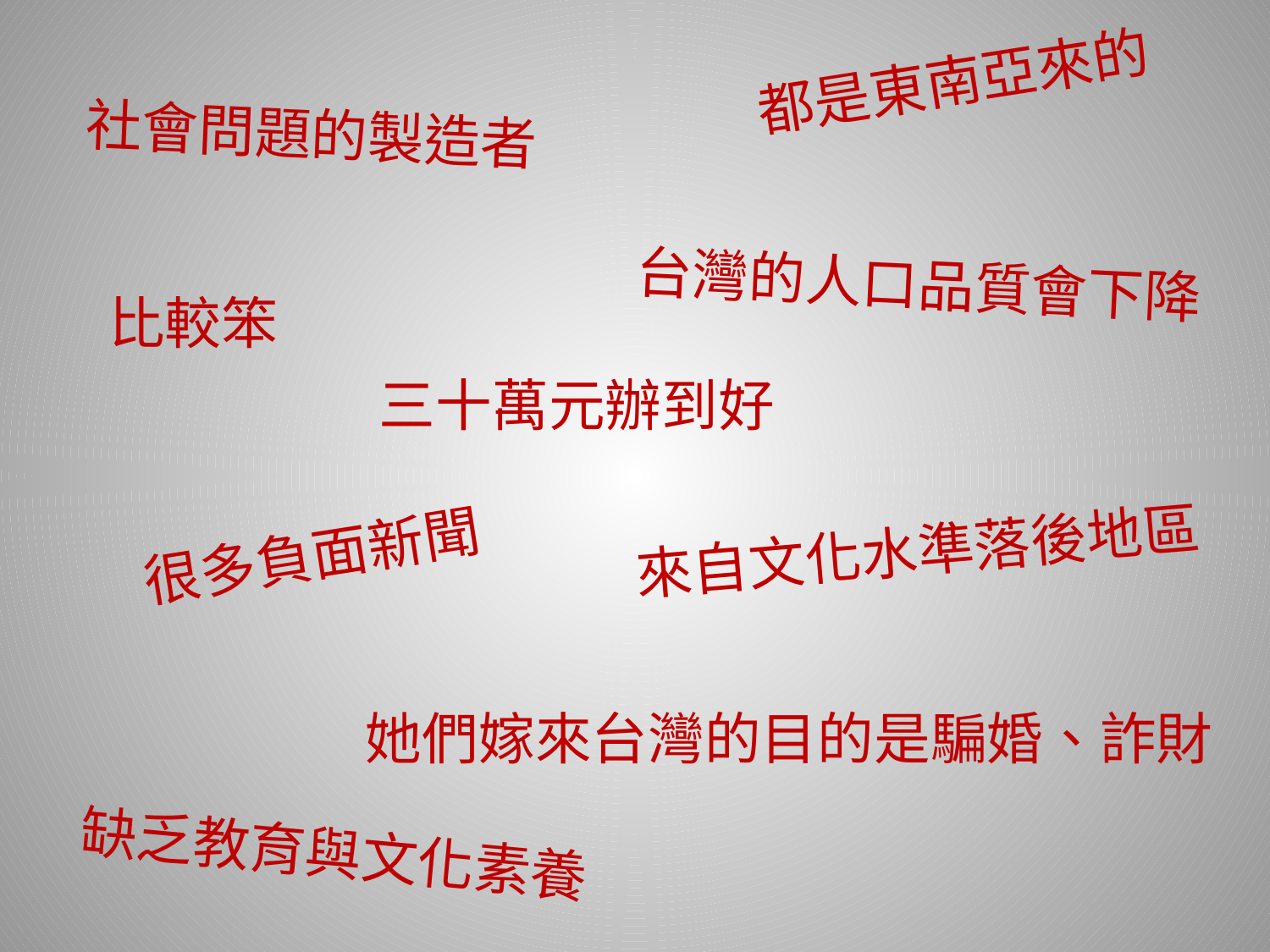

都是東南亞來的
社會問題的製造者
台灣的人口品質會下降
比較笨
三十萬元辦到好
來自文化水準落後地區
很多負面新聞
她們嫁來台灣的目的是騙婚、詐財
缺乏教育與文化素養